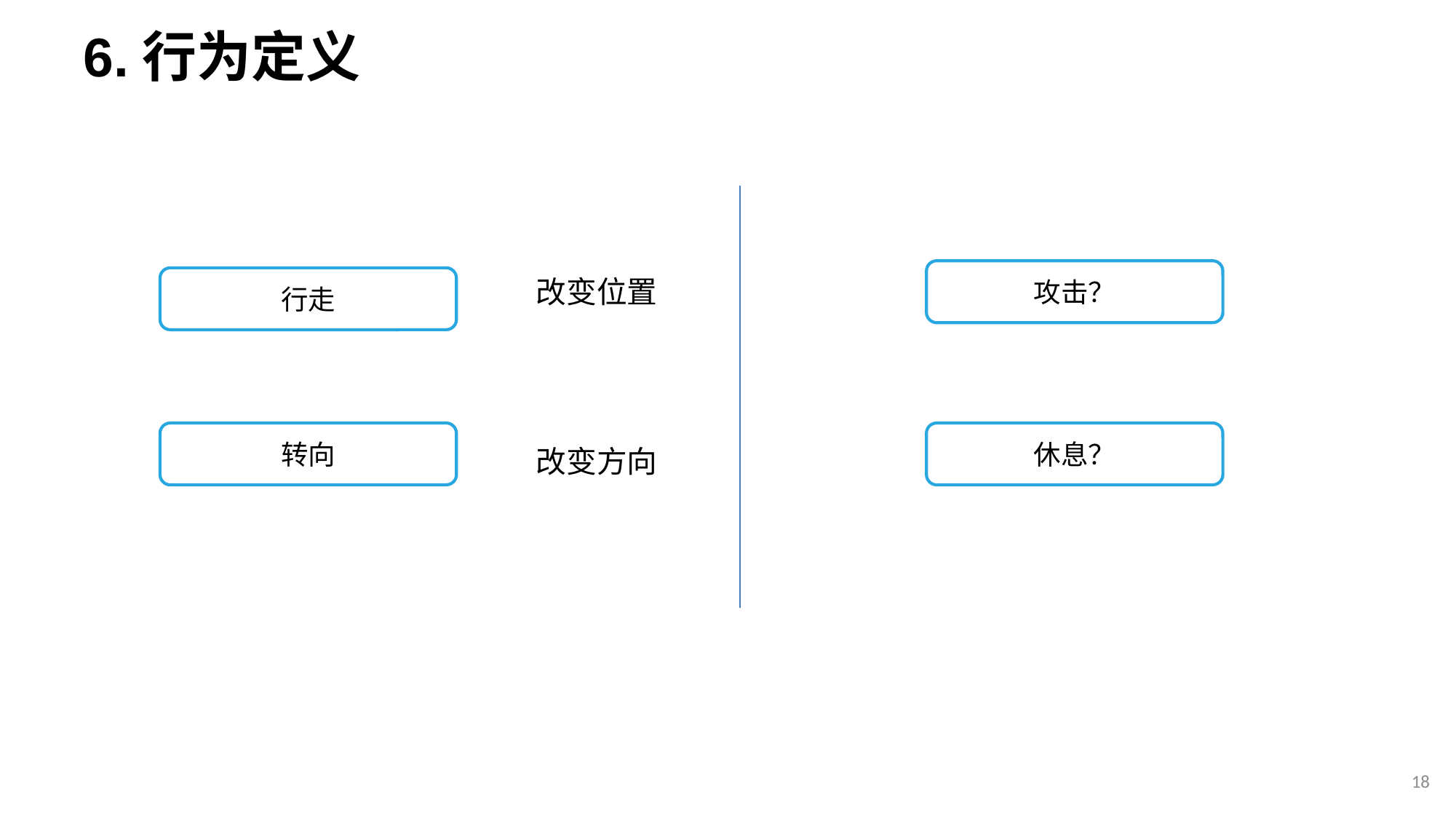

# 6.行为定义
攻击？
行走
改变位置
转向
休息？
改变方向
18